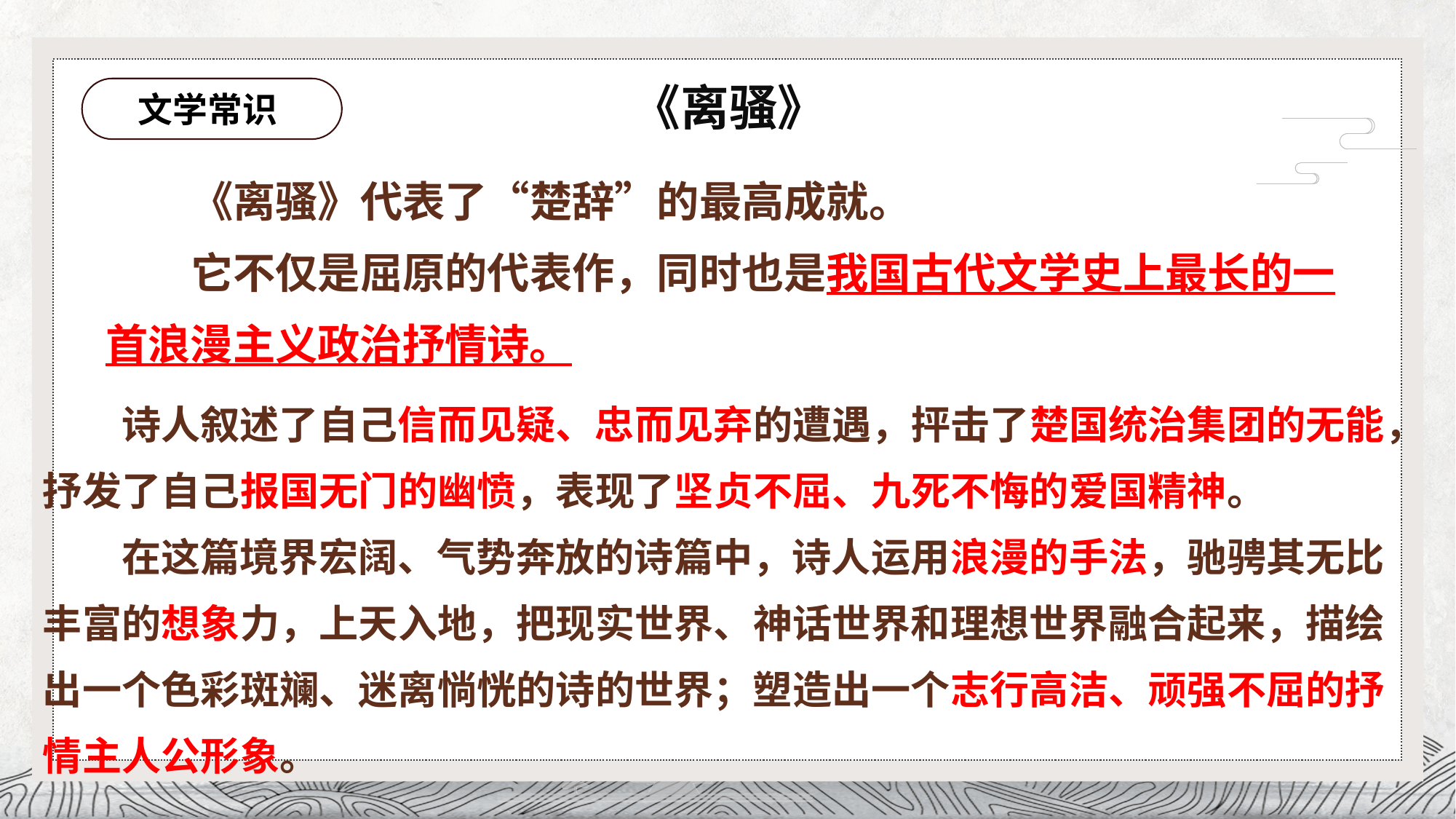

《离骚》
# 文学常识

《离骚》代表了“楚辞”的最高成就。
它不仅是屈原的代表作，同时也是我国古代文学史上最长的一首浪漫主义政治抒情诗。
诗人叙述了自己信而见疑、忠而见弃的遭遇，抨击了楚国统治集团的无能，抒发了自己报国无门的幽愤，表现了坚贞不屈、九死不悔的爱国精神。
在这篇境界宏阔、气势奔放的诗篇中，诗人运用浪漫的手法，驰骋其无比丰富的想象力，上天入地，把现实世界、神话世界和理想世界融合起来，描绘出一个色彩斑斓、迷离惝恍的诗的世界；塑造出一个志行高洁、顽强不屈的抒情主人公形象。